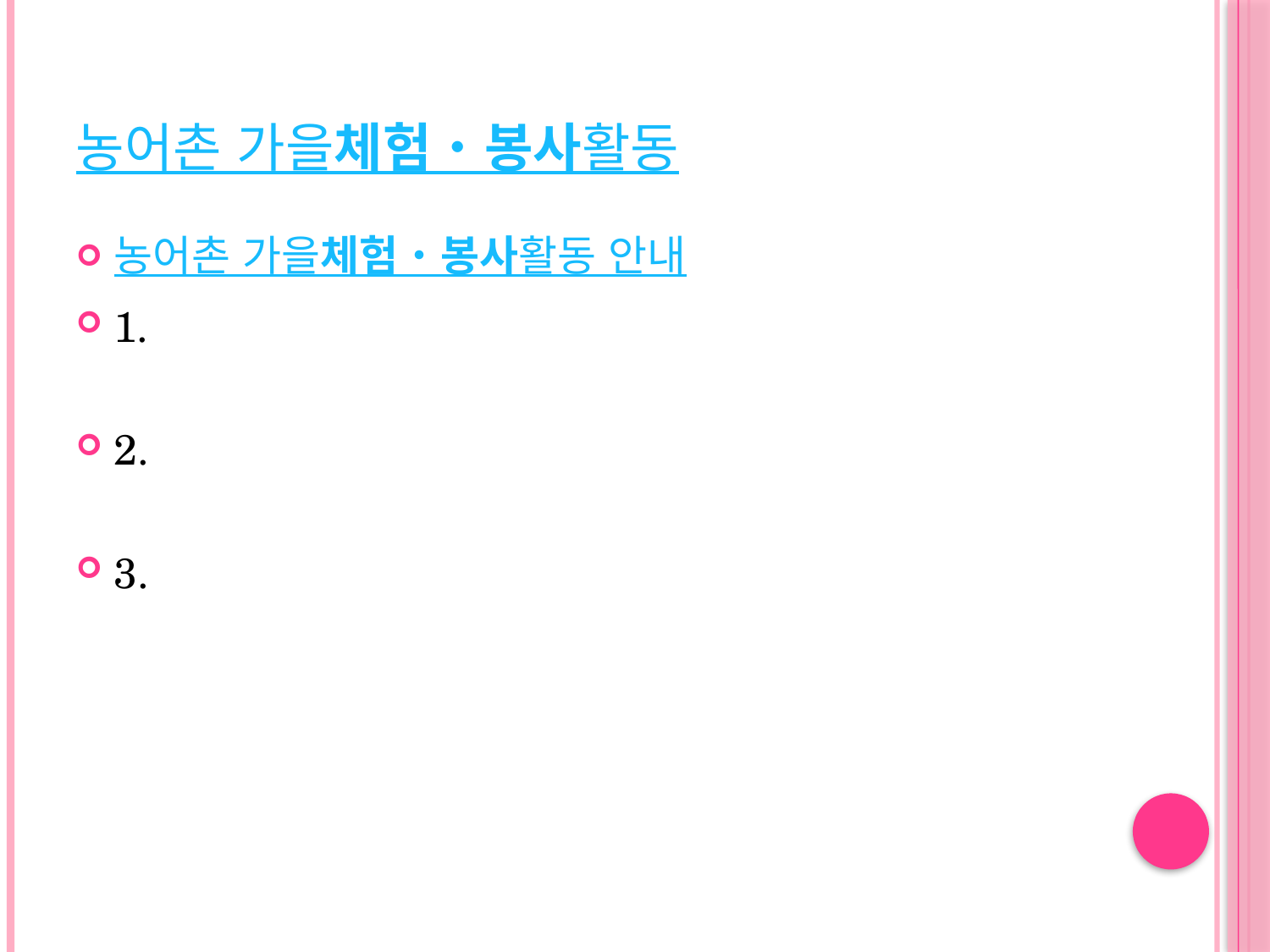

# 농어촌 가을체험•봉사활동
농어촌 가을체험•봉사활동 안내
1.

2.

3.